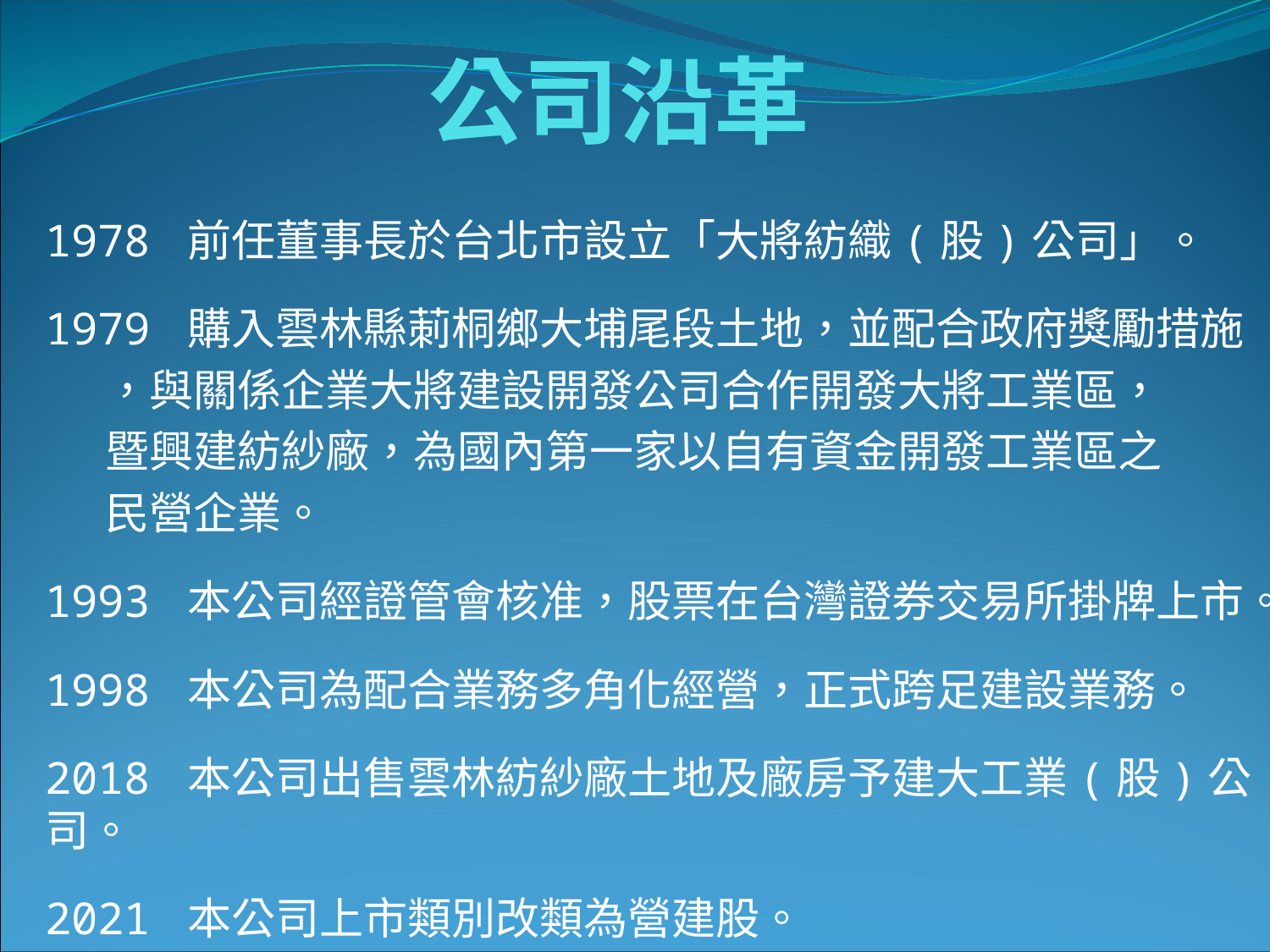

# 公司沿革
1978 前任董事長於台北市設立「大將紡織(股)公司」。
1979 購入雲林縣莿桐鄉大埔尾段土地，並配合政府獎勵措施
     ，與關係企業大將建設開發公司合作開發大將工業區，
     暨興建紡紗廠，為國內第一家以自有資金開發工業區之
     民營企業。
1993 本公司經證管會核准，股票在台灣證券交易所掛牌上市。
1998 本公司為配合業務多角化經營，正式跨足建設業務。
2018 本公司出售雲林紡紗廠土地及廠房予建大工業(股)公司。
2021 本公司上市類別改類為營建股。